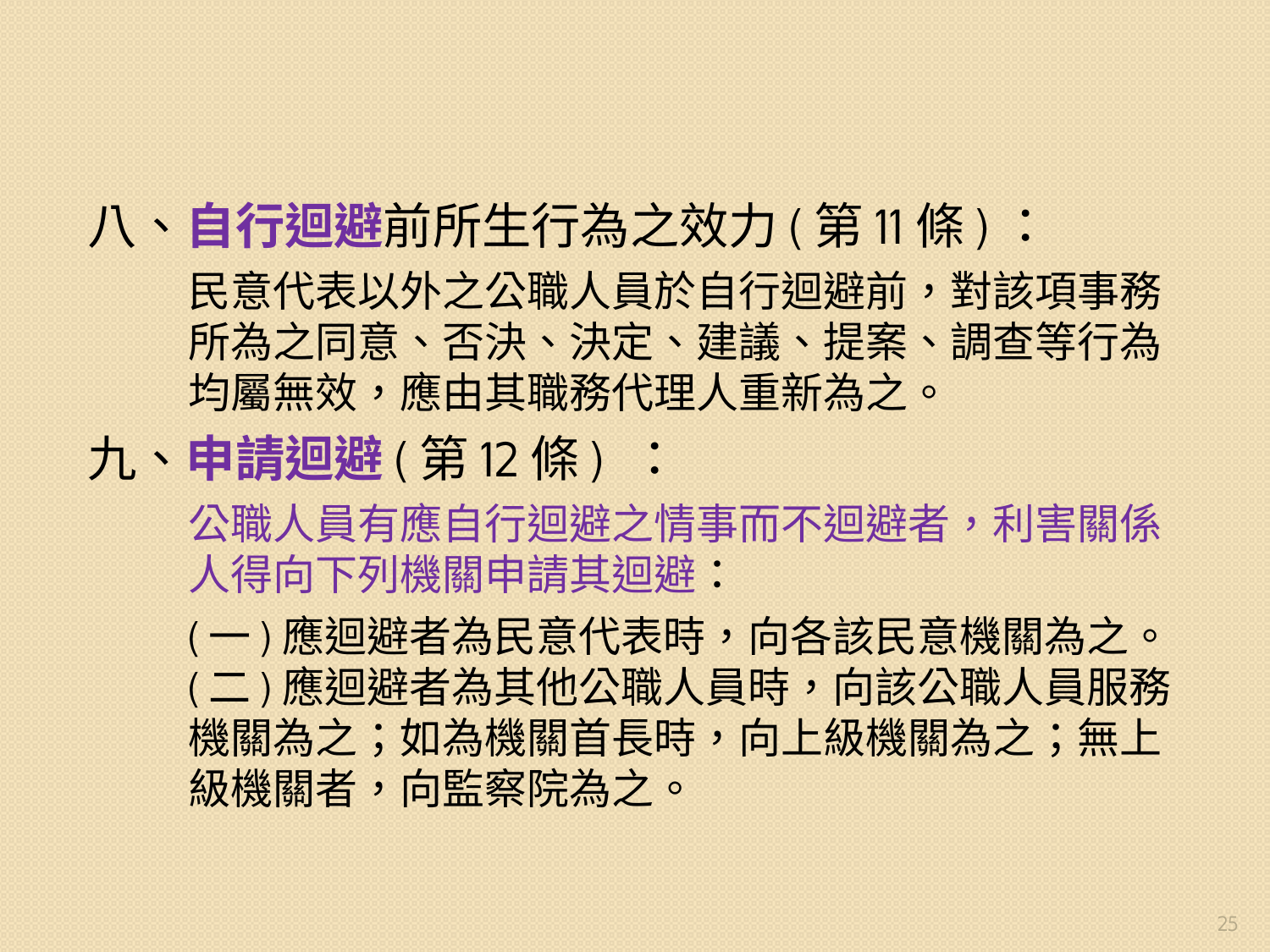

#
八、自行迴避前所生行為之效力(第11條)：
民意代表以外之公職人員於自行迴避前，對該項事務所為之同意、否決、決定、建議、提案、調查等行為均屬無效，應由其職務代理人重新為之。
九、申請迴避(第12條) ：
公職人員有應自行迴避之情事而不迴避者，利害關係人得向下列機關申請其迴避：
(一)應迴避者為民意代表時，向各該民意機關為之。 (二)應迴避者為其他公職人員時，向該公職人員服務機關為之；如為機關首長時，向上級機關為之；無上級機關者，向監察院為之。
25